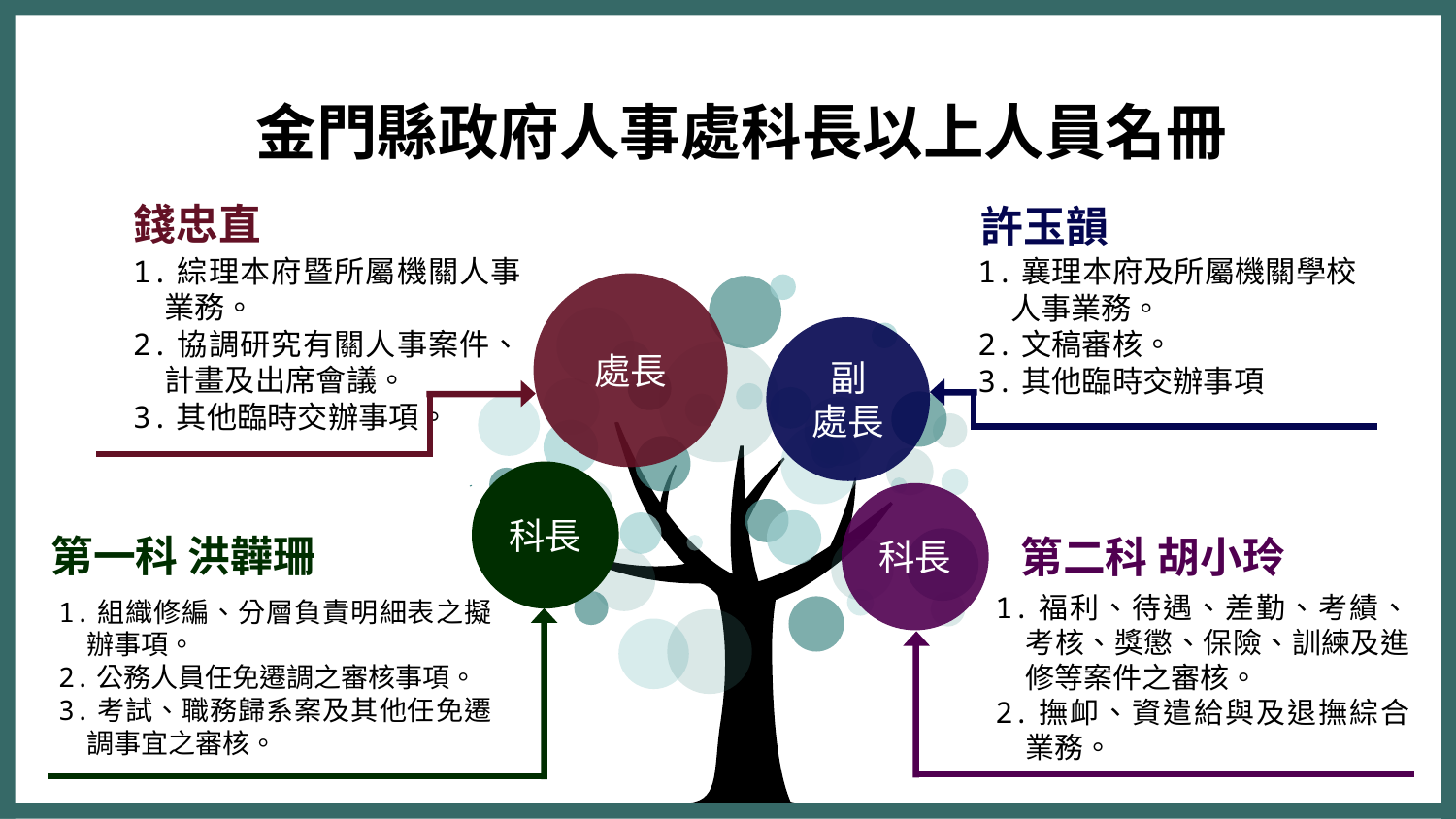

金門縣政府人事處科長以上人員名冊
錢忠直
1.綜理本府暨所屬機關人事業務。
2.協調研究有關人事案件、計畫及出席會議。
3.其他臨時交辦事項。

第一科 洪韡珊
1.組織修編、分層負責明細表之擬辦事項。
2.公務人員任免遷調之審核事項。
3.考試、職務歸系案及其他任免遷調事宜之審核。
許玉韻
1.襄理本府及所屬機關學校人事業務。
2.文稿審核。
3.其他臨時交辦事項

第二科 胡小玲
1.福利、待遇、差勤、考績、考核、獎懲、保險、訓練及進修等案件之審核。
2.撫卹、資遣給與及退撫綜合業務。
處長

副
處長

科長
科長